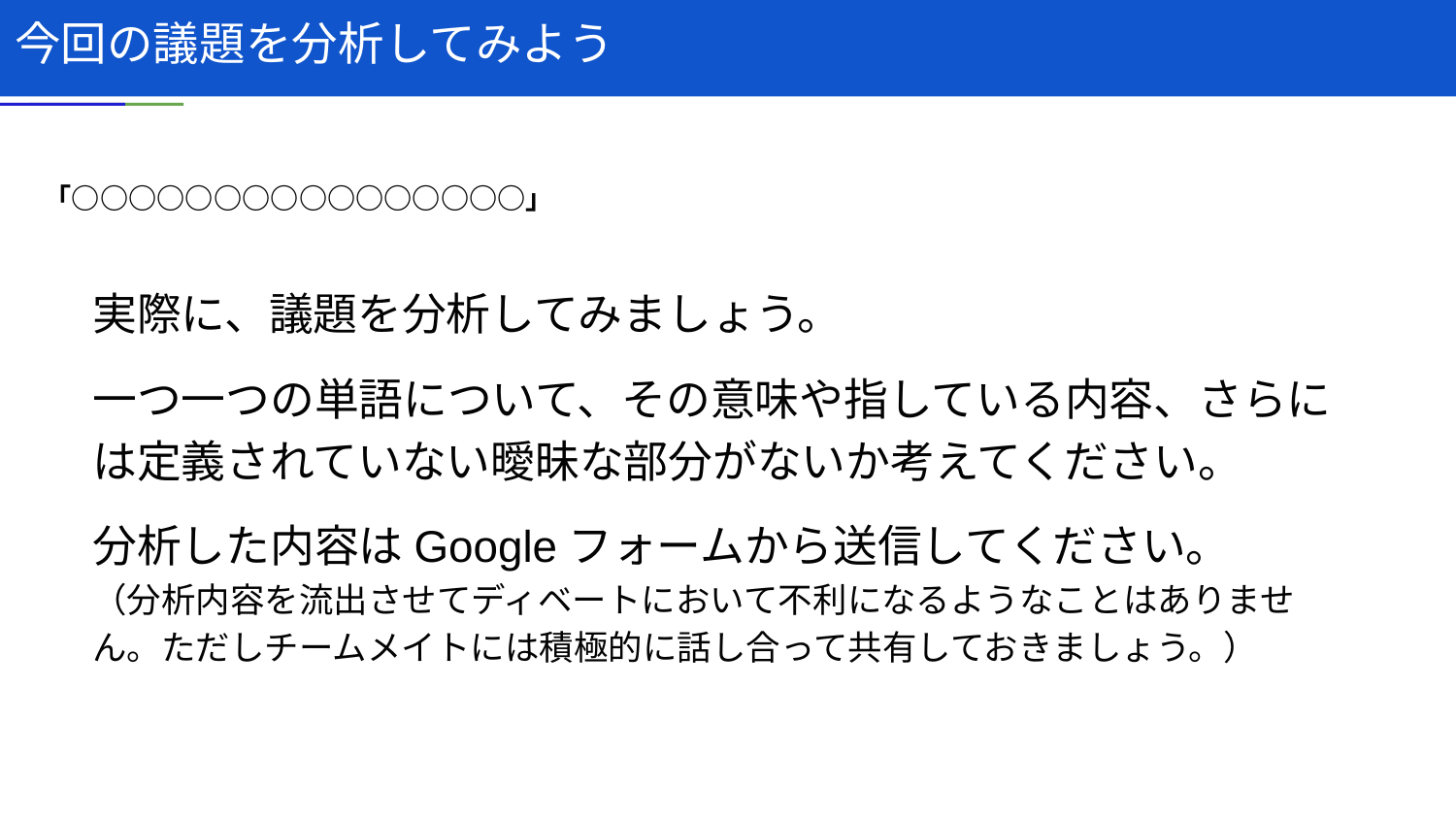

# 今回の議題を分析してみよう
「○○○○○○○○○○○○○○○○」
実際に、議題を分析してみましょう。
一つ一つの単語について、その意味や指している内容、さらには定義されていない曖昧な部分がないか考えてください。
分析した内容はGoogleフォームから送信してください。
（分析内容を流出させてディベートにおいて不利になるようなことはありません。ただしチームメイトには積極的に話し合って共有しておきましょう。）